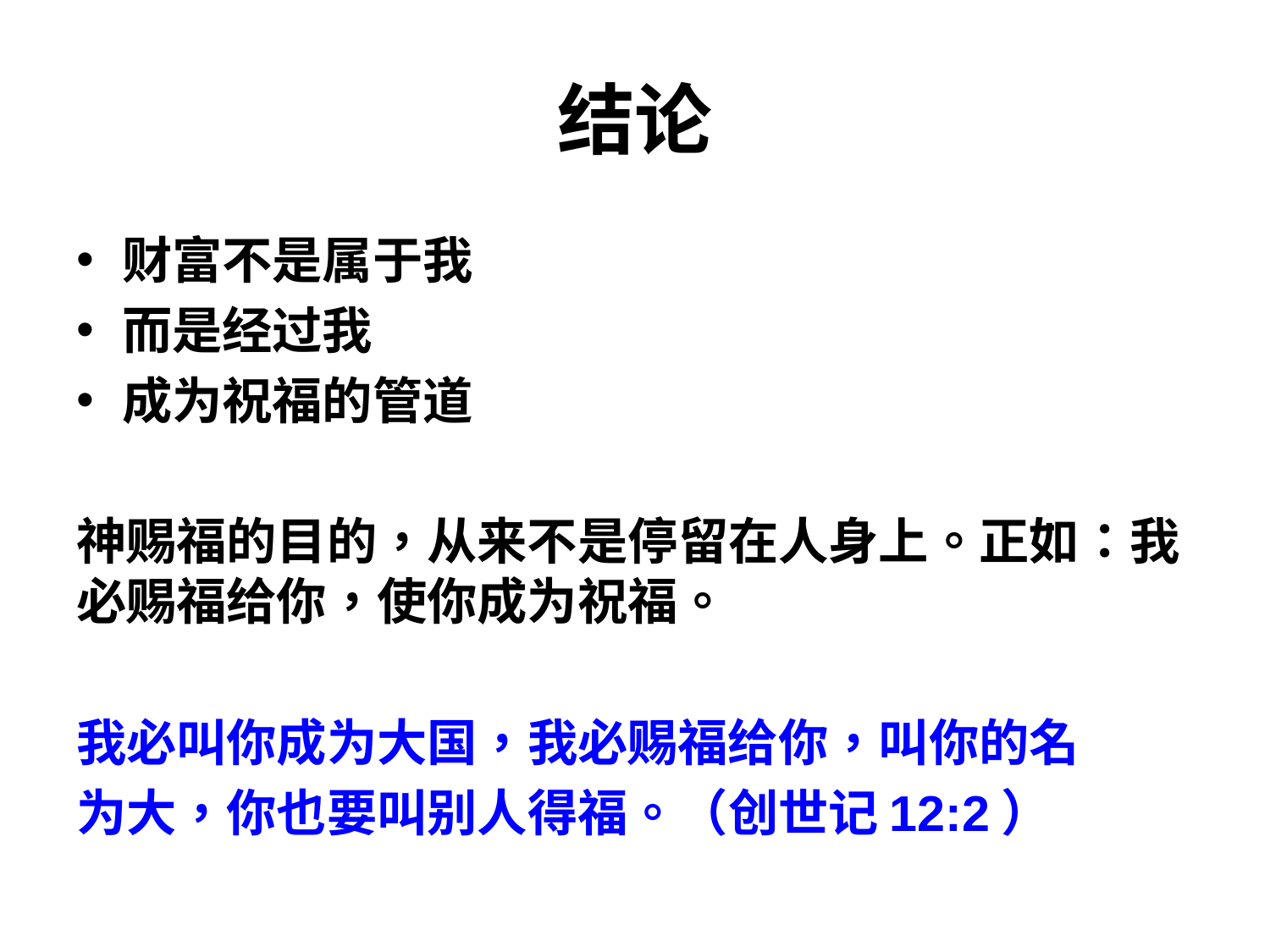

# 结论
财富不是属于我
而是经过我
成为祝福的管道

神赐福的目的，从来不是停留在人身上。正如：我必赐福给你，使你成为祝福。

我必叫你成为大国，我必赐福给你，叫你的名
为大，你也要叫别人得福。（创世记12:2）